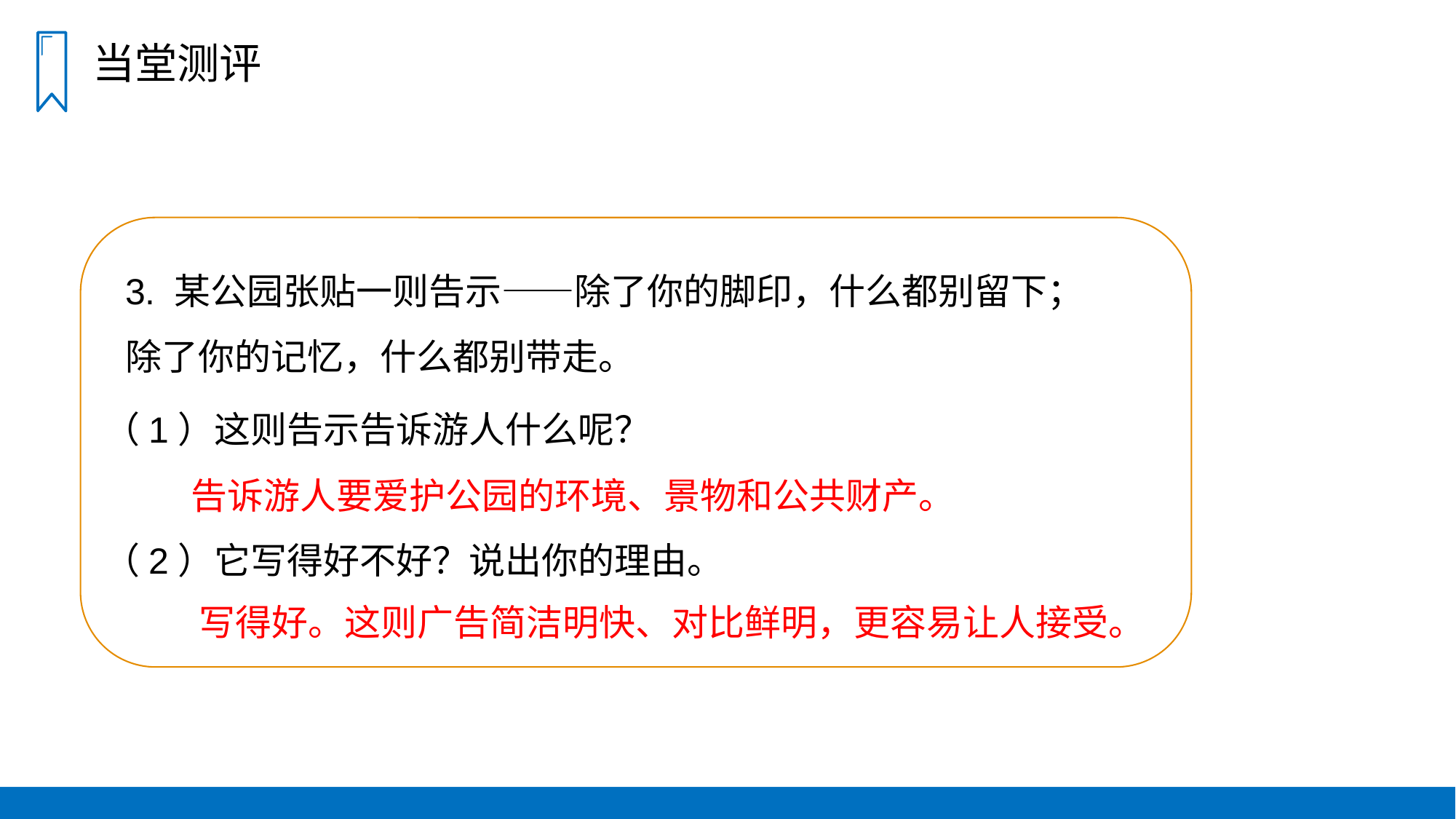

当堂测评

3. 某公园张贴一则告示——除了你的脚印，什么都别留下；除了你的记忆，什么都别带走。
（1）这则告示告诉游人什么呢？

（2）它写得好不好？说出你的理由。
告诉游人要爱护公园的环境、景物和公共财产。
写得好。这则广告简洁明快、对比鲜明，更容易让人接受。